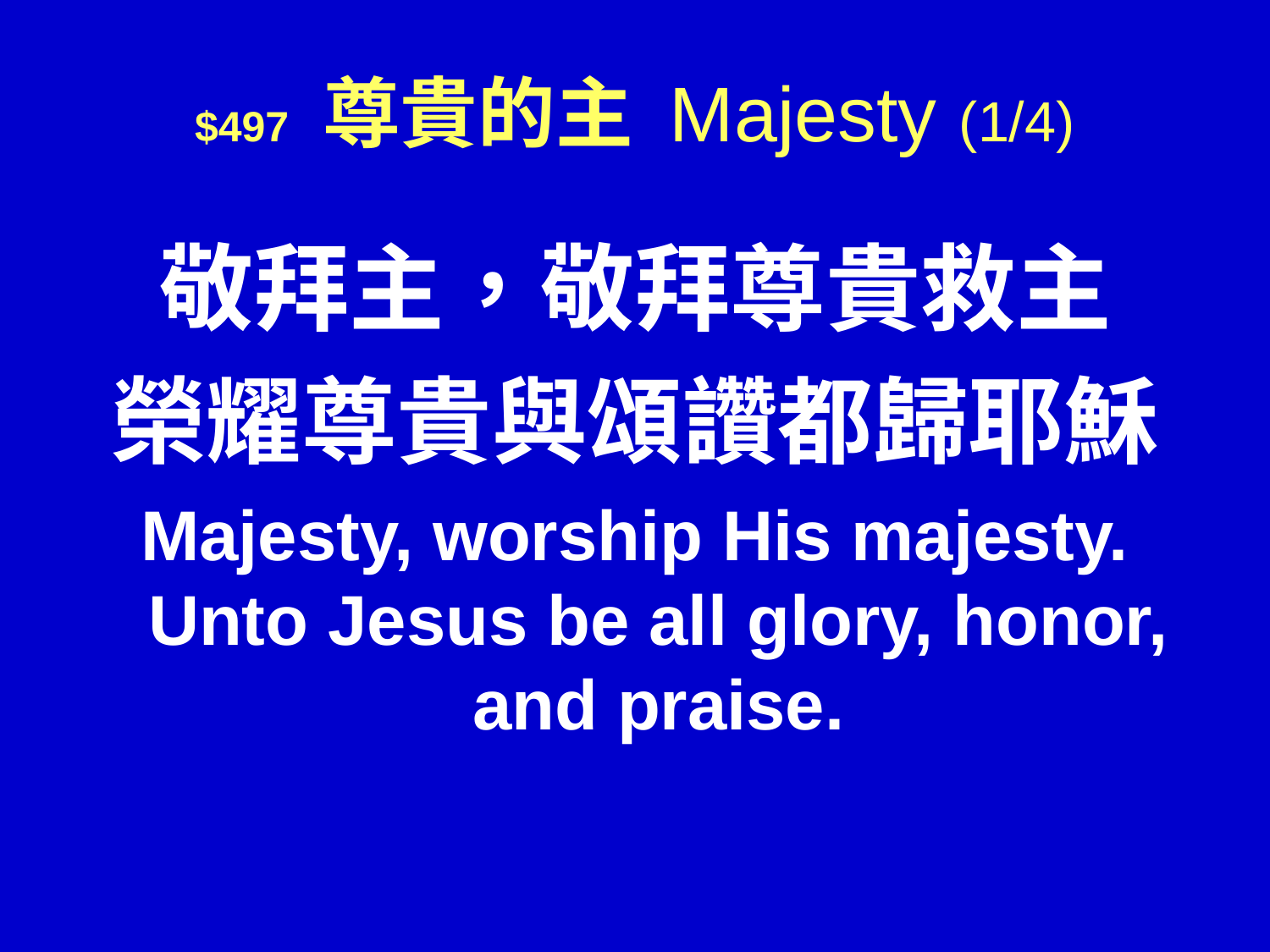

# $497  尊貴的主 Majesty (1/4)
敬拜主，敬拜尊貴救主
榮耀尊貴與頌讚都歸耶穌
Majesty, worship His majesty. Unto Jesus be all glory, honor, and praise.